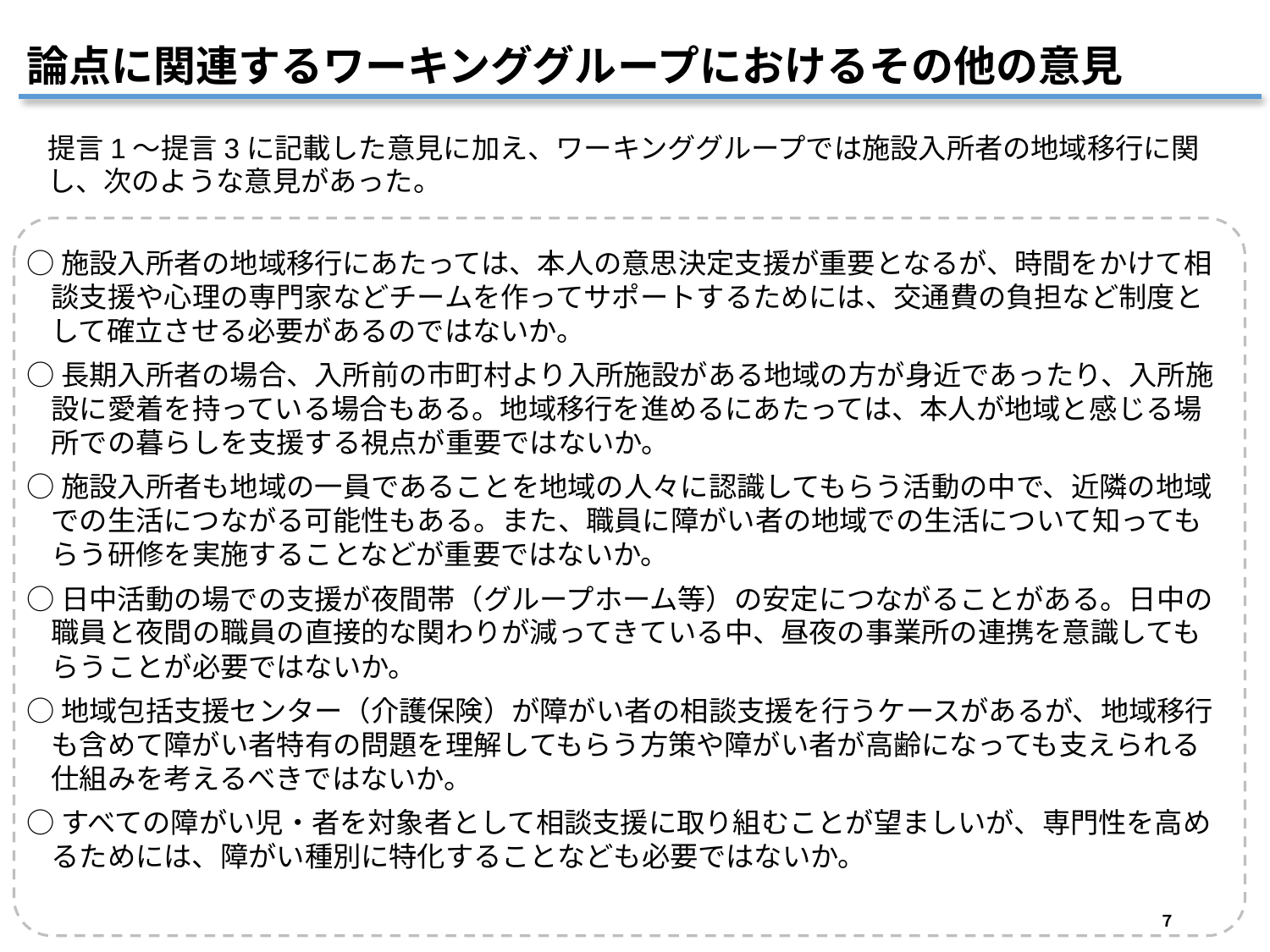

論点に関連するワーキンググループにおけるその他の意見
提言1～提言3に記載した意見に加え、ワーキンググループでは施設入所者の地域移行に関し、次のような意見があった。

○施設入所者の地域移行にあたっては、本人の意思決定支援が重要となるが、時間をかけて相談支援や心理の専門家などチームを作ってサポートするためには、交通費の負担など制度として確立させる必要があるのではないか。
○長期入所者の場合、入所前の市町村より入所施設がある地域の方が身近であったり、入所施設に愛着を持っている場合もある。地域移行を進めるにあたっては、本人が地域と感じる場所での暮らしを支援する視点が重要ではないか。
○施設入所者も地域の一員であることを地域の人々に認識してもらう活動の中で、近隣の地域での生活につながる可能性もある。また、職員に障がい者の地域での生活について知ってもらう研修を実施することなどが重要ではないか。
○日中活動の場での支援が夜間帯（グループホーム等）の安定につながることがある。日中の職員と夜間の職員の直接的な関わりが減ってきている中、昼夜の事業所の連携を意識してもらうことが必要ではないか。
○地域包括支援センター（介護保険）が障がい者の相談支援を行うケースがあるが、地域移行も含めて障がい者特有の問題を理解してもらう方策や障がい者が高齢になっても支えられる仕組みを考えるべきではないか。
○すべての障がい児・者を対象者として相談支援に取り組むことが望ましいが、専門性を高めるためには、障がい種別に特化することなども必要ではないか。
７